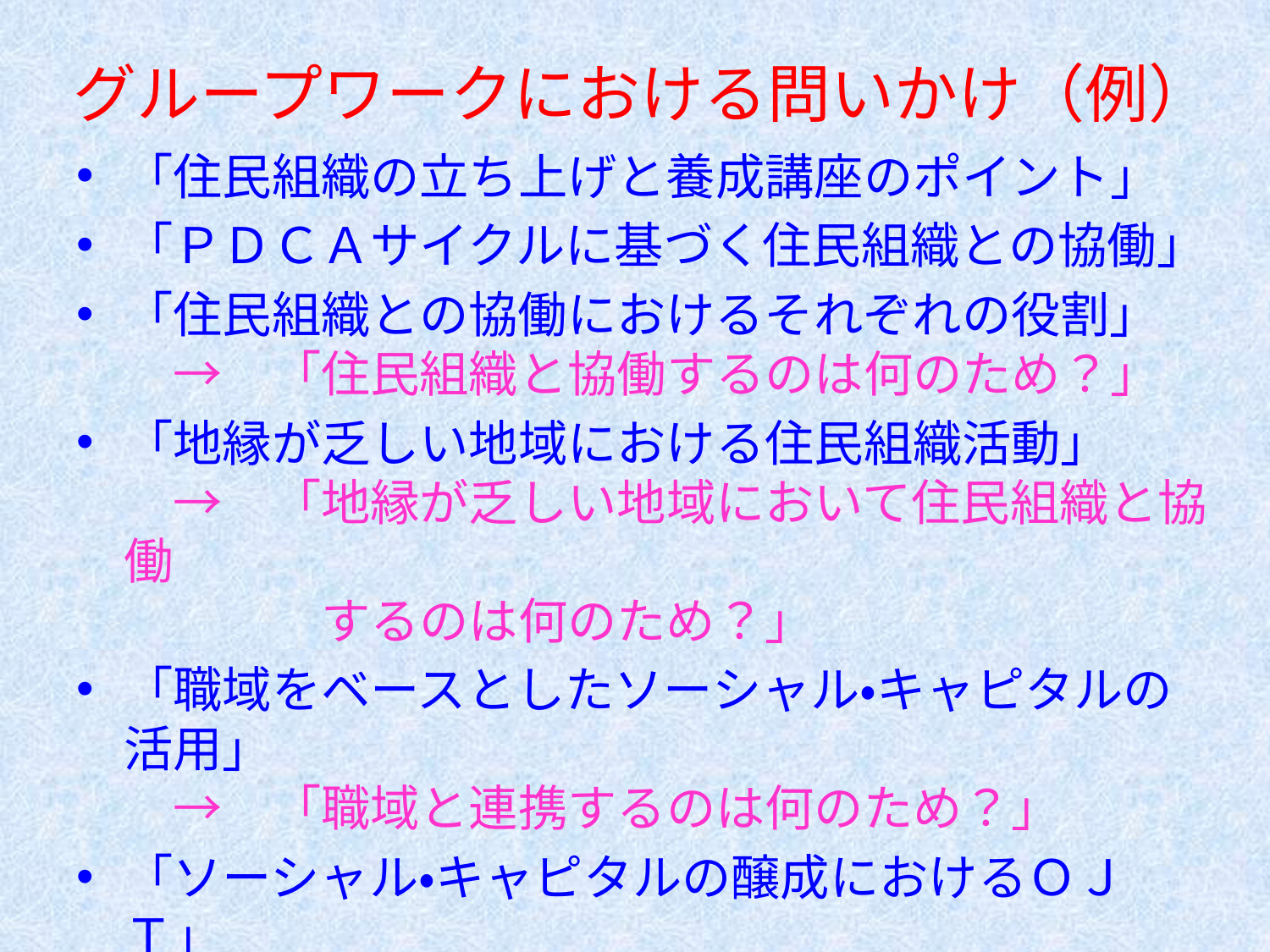

# グループワークにおける問いかけ（例）
「住民組織の立ち上げと養成講座のポイント」
「ＰＤＣＡサイクルに基づく住民組織との協働」
「住民組織との協働におけるそれぞれの役割」
　→　「住民組織と協働するのは何のため？」
「地縁が乏しい地域における住民組織活動」
　→　「地縁が乏しい地域において住民組織と協働
　　　　するのは何のため？」
「職域をベースとしたソーシャル・キャピタルの活用」
　→　「職域と連携するのは何のため？」
「ソーシャル・キャピタルの醸成におけるＯＪＴ」
　→　「ソーシャル・キャピタルの醸成にかかるＯＪＴに
　　　　おいて，大切にすべきことは何か？」